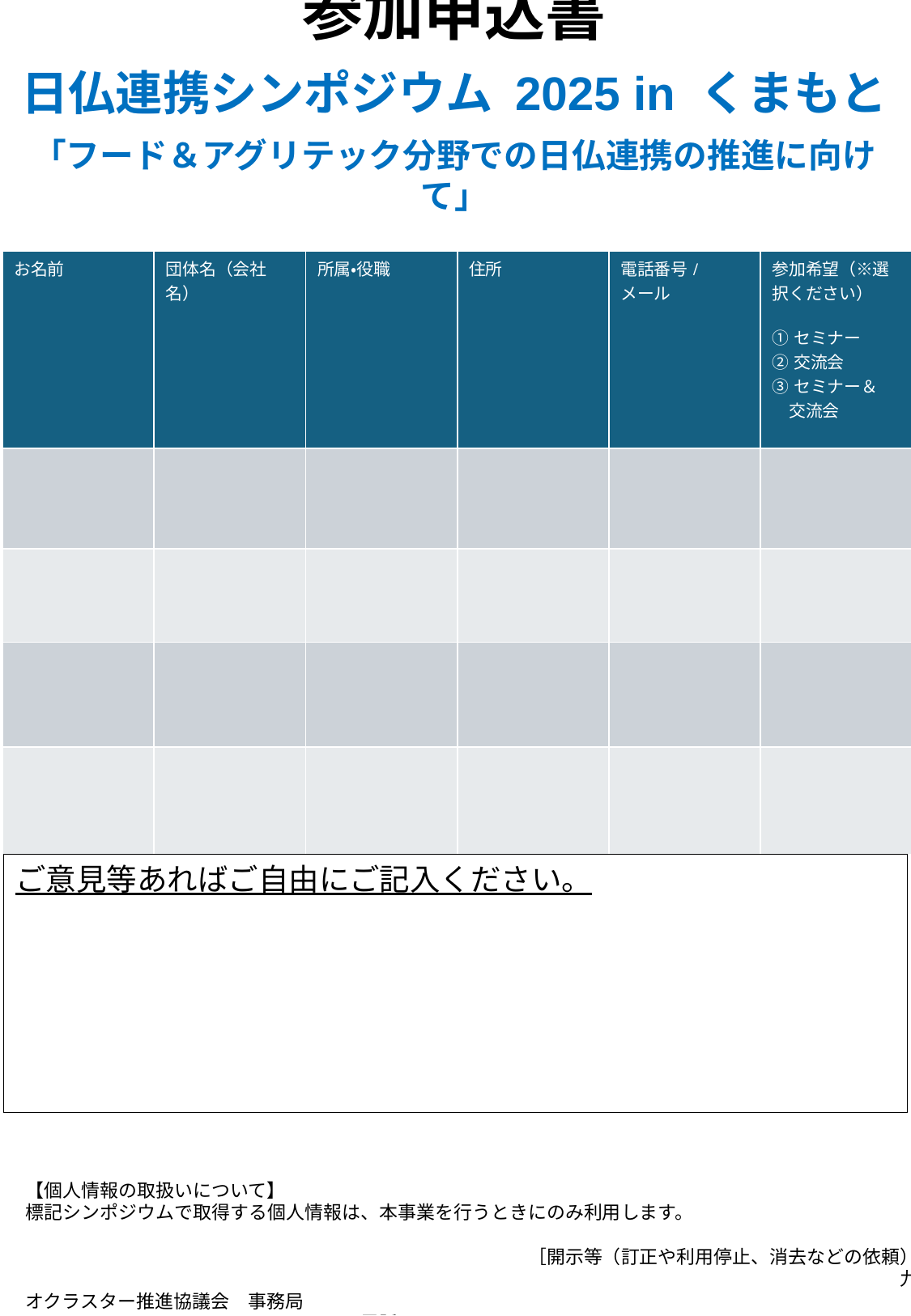

参加申込書

日仏連携シンポジウム 2025 in くまもと
「フード＆アグリテック分野での日仏連携の推進に向けて」
| お名前 | 団体名（会社名） | 所属・役職 | 住所 | 電話番号/ メール | 参加希望（※選択ください） ①セミナー ②交流会 ③セミナー＆ 　交流会 |
| --- | --- | --- | --- | --- | --- |
|  |  |  |  |  |  |
|  |  |  |  |  |  |
|  |  |  |  |  |  |
|  |  |  |  |  |  |
ご意見等あればご自由にご記入ください。

【個人情報の取扱いについて】
標記シンポジウムで取得する個人情報は、本事業を行うときにのみ利用します。　　　　　　　　　　　　　　　　　　　　　　　　　　　　　　　　　　　　　　　　　　　　　　　　　　　　　　　　　　　　　　　　　　　　　　　　　　　　　　　　　　　　　　　　　　　　　　　　　［開示等（訂正や利用停止、消去などの依頼）の窓口］ 　　　　　　　　　　　　　　　　　　　　　　　　　　　　　　　　　　　　　　　　　　　　　　　　九州地域バイオクラスター推進協議会　事務局 　　　　　　　　　　　　　　　　　　　　　　　　　　　　　　　　　　　　　　　　　　　　　　　　　　　　　　　　電話　096-289-3116 　　E-mail　kyushu-bio@kmt-ti.or.jp